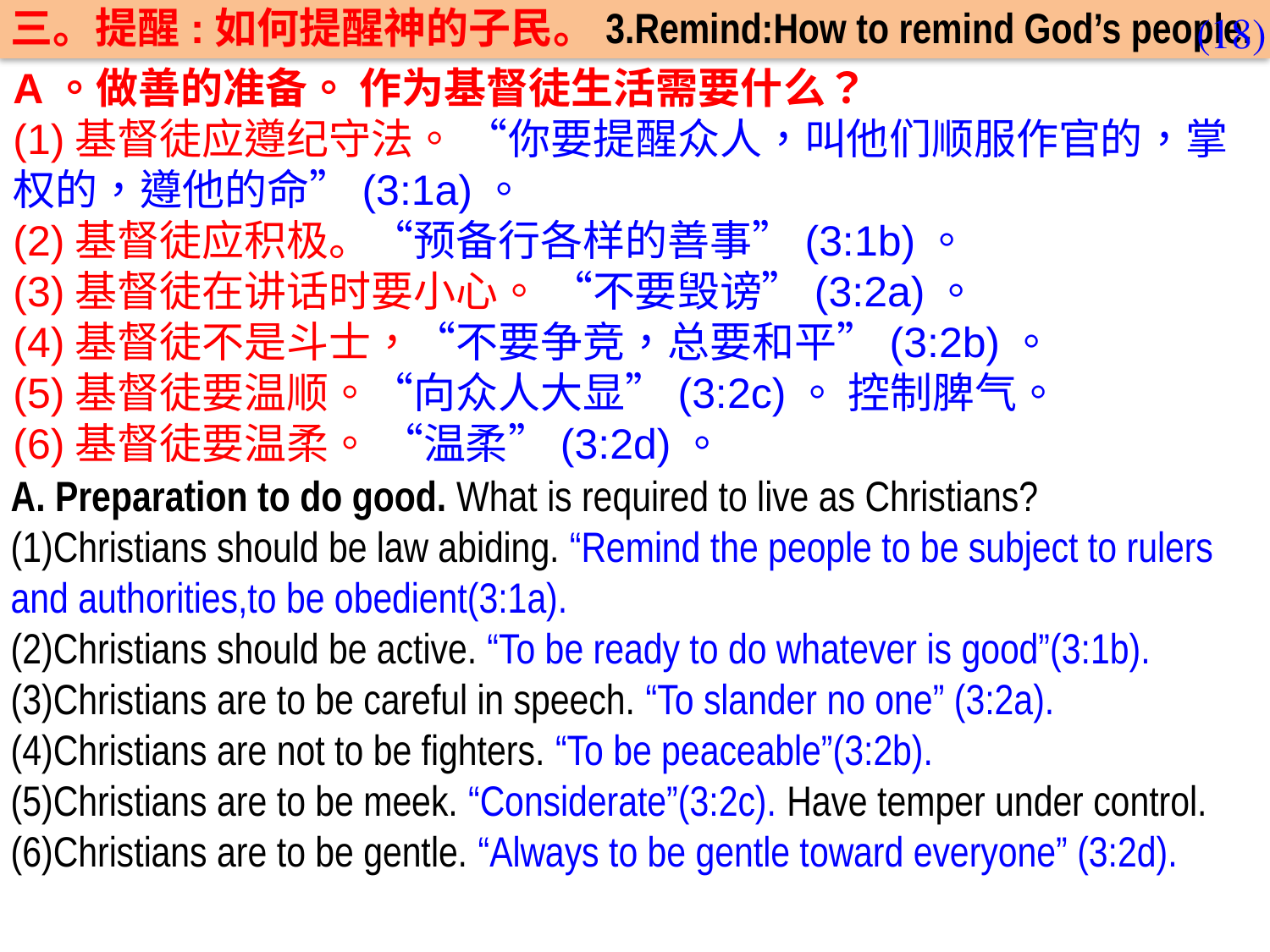

(18)
三。提醒:如何提醒神的子民。3.Remind:How to remind God’s people.

A。做善的准备。 作为基督徒生活需要什么？
(1)基督徒应遵纪守法。 “你要提醒众人，叫他们顺服作官的，掌权的，遵他的命”(3:1a)。
(2)基督徒应积极。“预备行各样的善事”(3:1b)。
(3)基督徒在讲话时要小心。 “不要毁谤”(3:2a)。
(4)基督徒不是斗士，“不要争竞，总要和平”(3:2b)。
(5)基督徒要温顺。“向众人大显”(3:2c)。 控制脾气。
(6)基督徒要温柔。 “温柔”(3:2d)。
A. Preparation to do good. What is required to live as Christians?
(1)Christians should be law abiding. “Remind the people to be subject to rulers and authorities,to be obedient(3:1a).
(2)Christians should be active. “To be ready to do whatever is good”(3:1b). (3)Christians are to be careful in speech. “To slander no one” (3:2a).
(4)Christians are not to be fighters. “To be peaceable”(3:2b).
(5)Christians are to be meek. “Considerate”(3:2c). Have temper under control. (6)Christians are to be gentle. “Always to be gentle toward everyone” (3:2d).